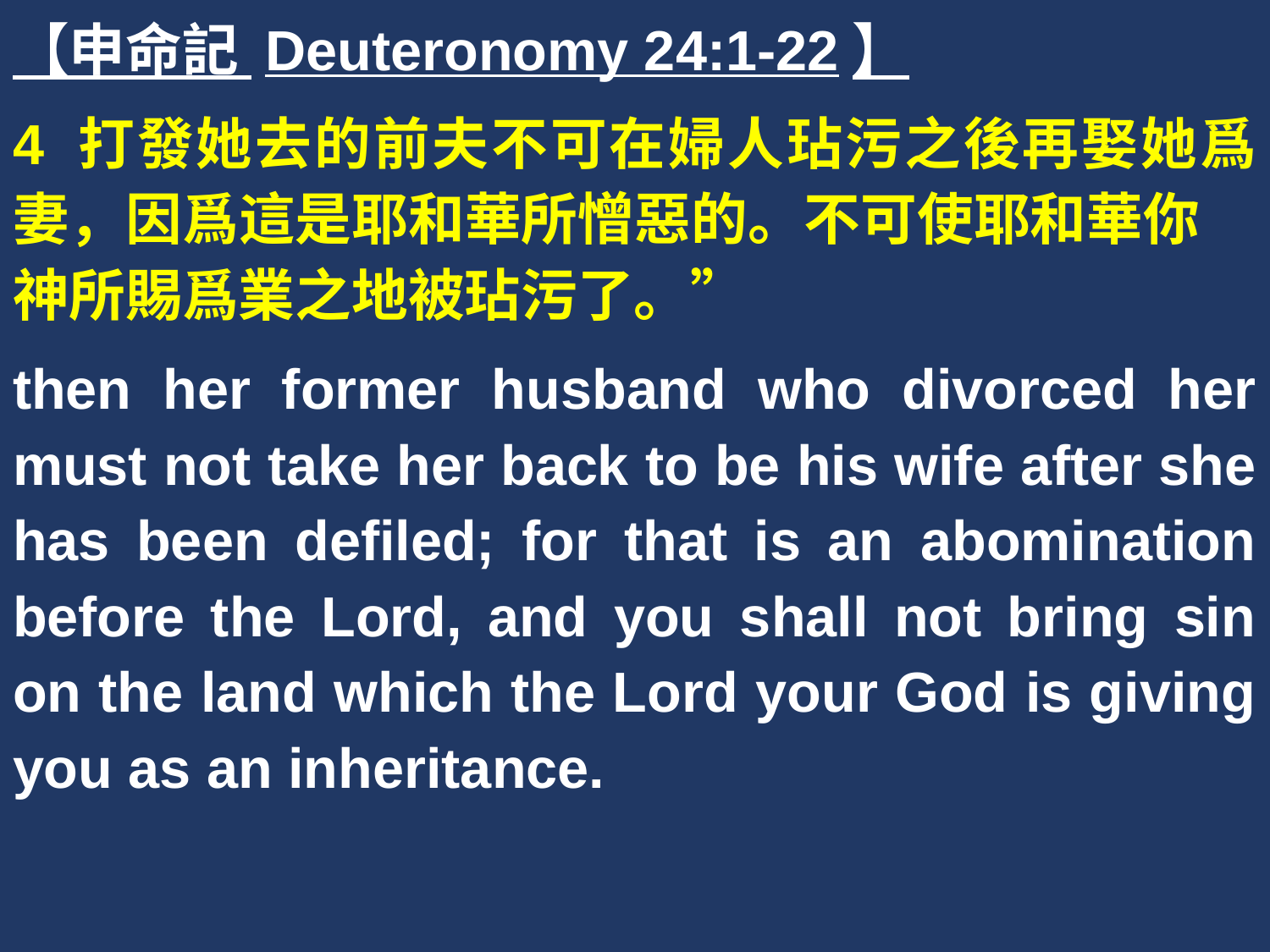

【申命記 Deuteronomy 24:1-22】
4 打發她去的前夫不可在婦人玷污之後再娶她爲妻，因爲這是耶和華所憎惡的。不可使耶和華你　神所賜爲業之地被玷污了。”
then her former husband who divorced her must not take her back to be his wife after she has been defiled; for that is an abomination before the Lord, and you shall not bring sin on the land which the Lord your God is giving you as an inheritance.